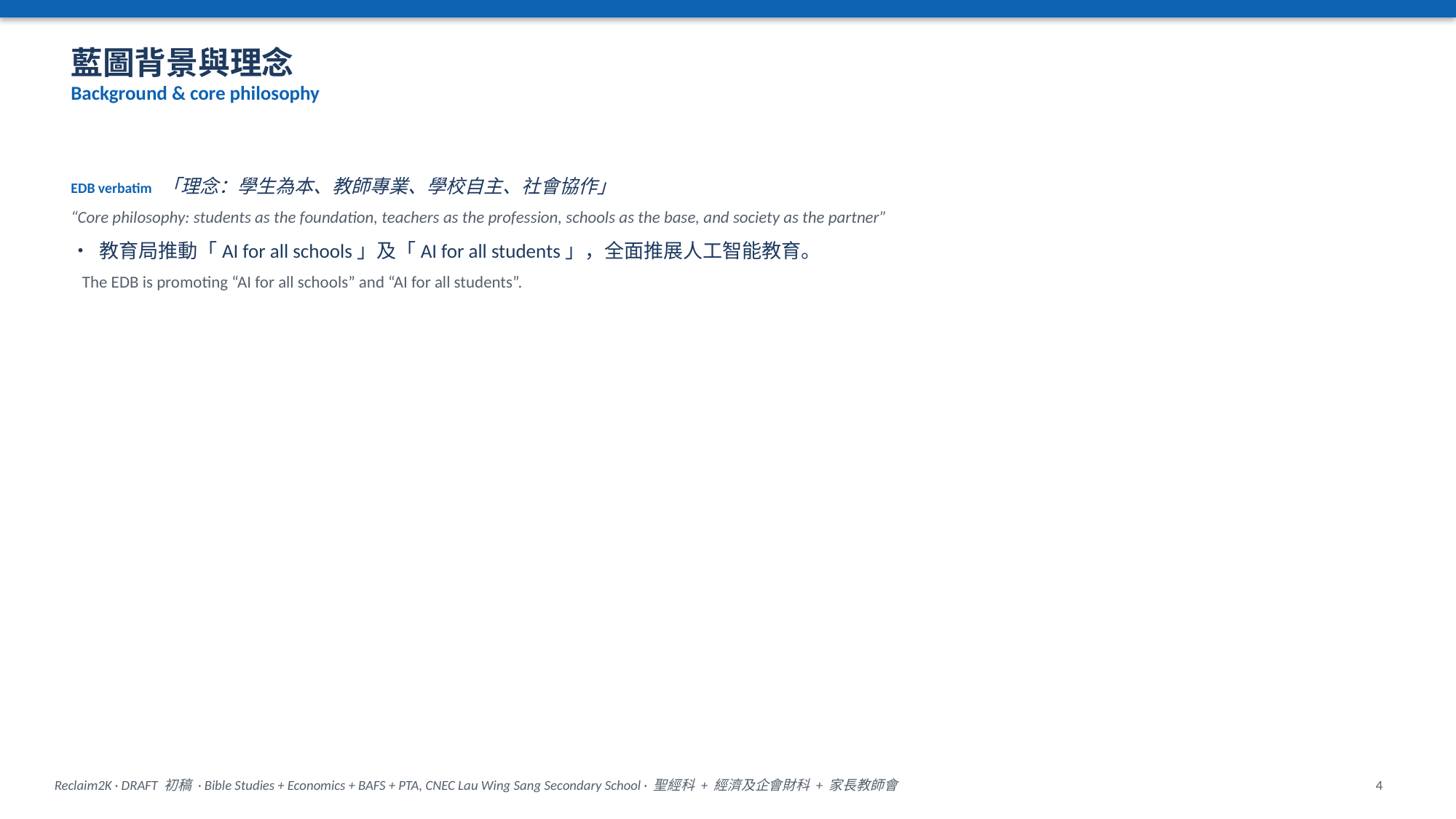

藍圖背景與理念
Background & core philosophy
EDB verbatim  「理念：學生為本、教師專業、學校自主、社會協作」
“Core philosophy: students as the foundation, teachers as the profession, schools as the base, and society as the partner”
• 教育局推動「AI for all schools」及「AI for all students」，全面推展人工智能教育。
   The EDB is promoting “AI for all schools” and “AI for all students”.
Reclaim2K · DRAFT 初稿 · Bible Studies + Economics + BAFS + PTA, CNEC Lau Wing Sang Secondary School · 聖經科 + 經濟及企會財科 + 家長教師會
4